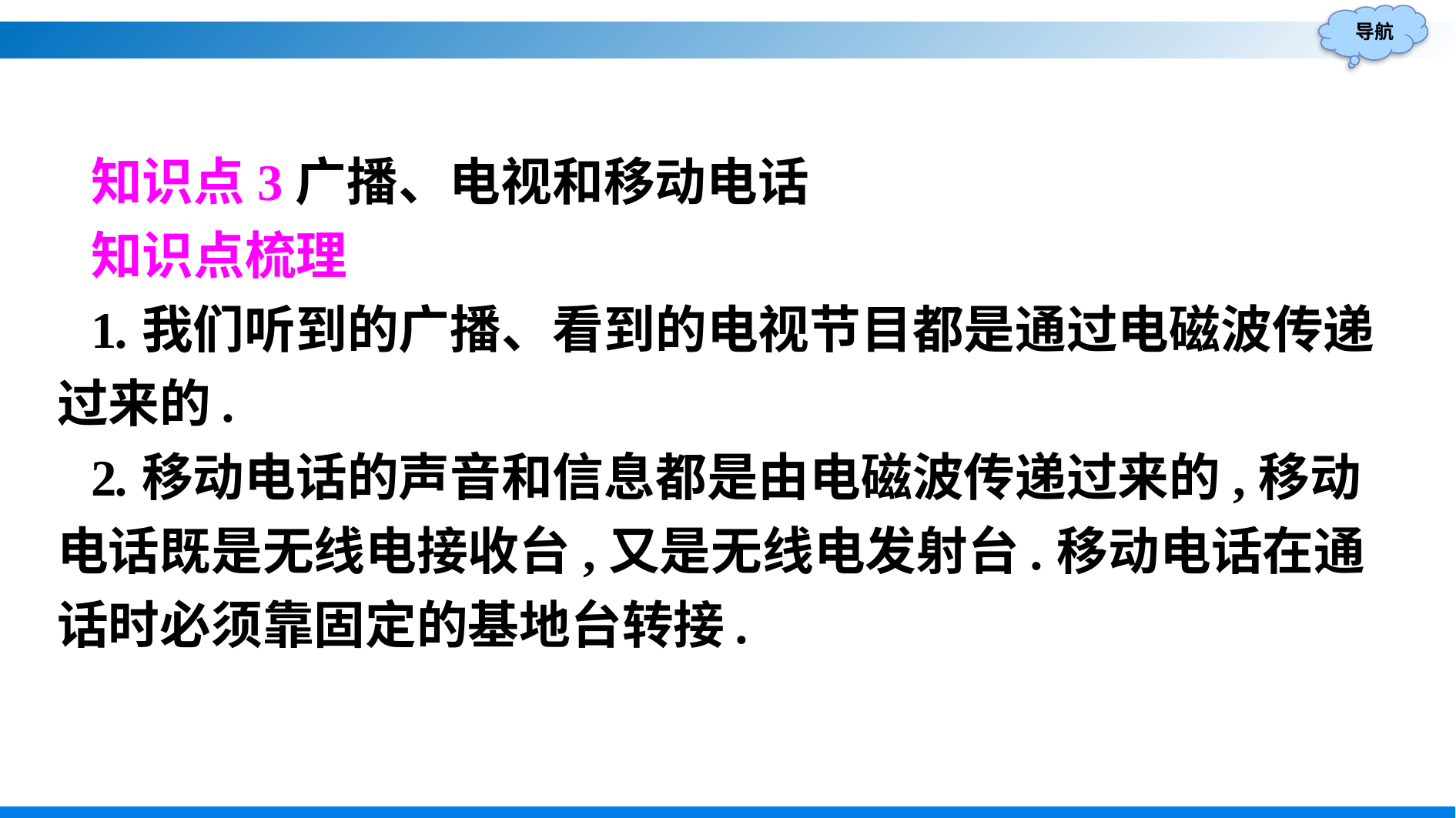

知识点3广播、电视和移动电话
知识点梳理
1.我们听到的广播、看到的电视节目都是通过电磁波传递过来的.
2.移动电话的声音和信息都是由电磁波传递过来的,移动电话既是无线电接收台,又是无线电发射台.移动电话在通话时必须靠固定的基地台转接.